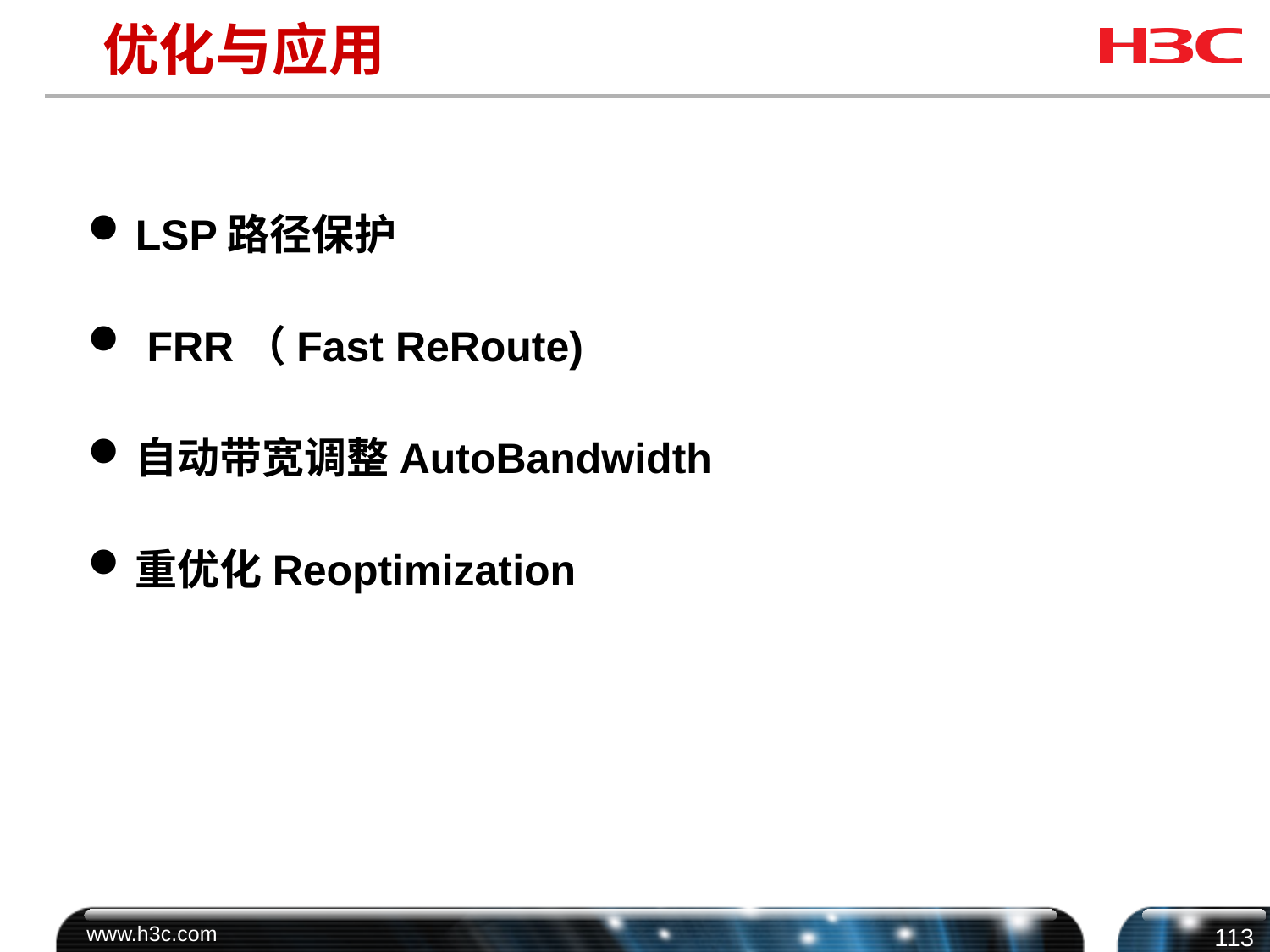

# 优化与应用
LSP路径保护

 FRR（Fast ReRoute)

自动带宽调整AutoBandwidth

重优化Reoptimization